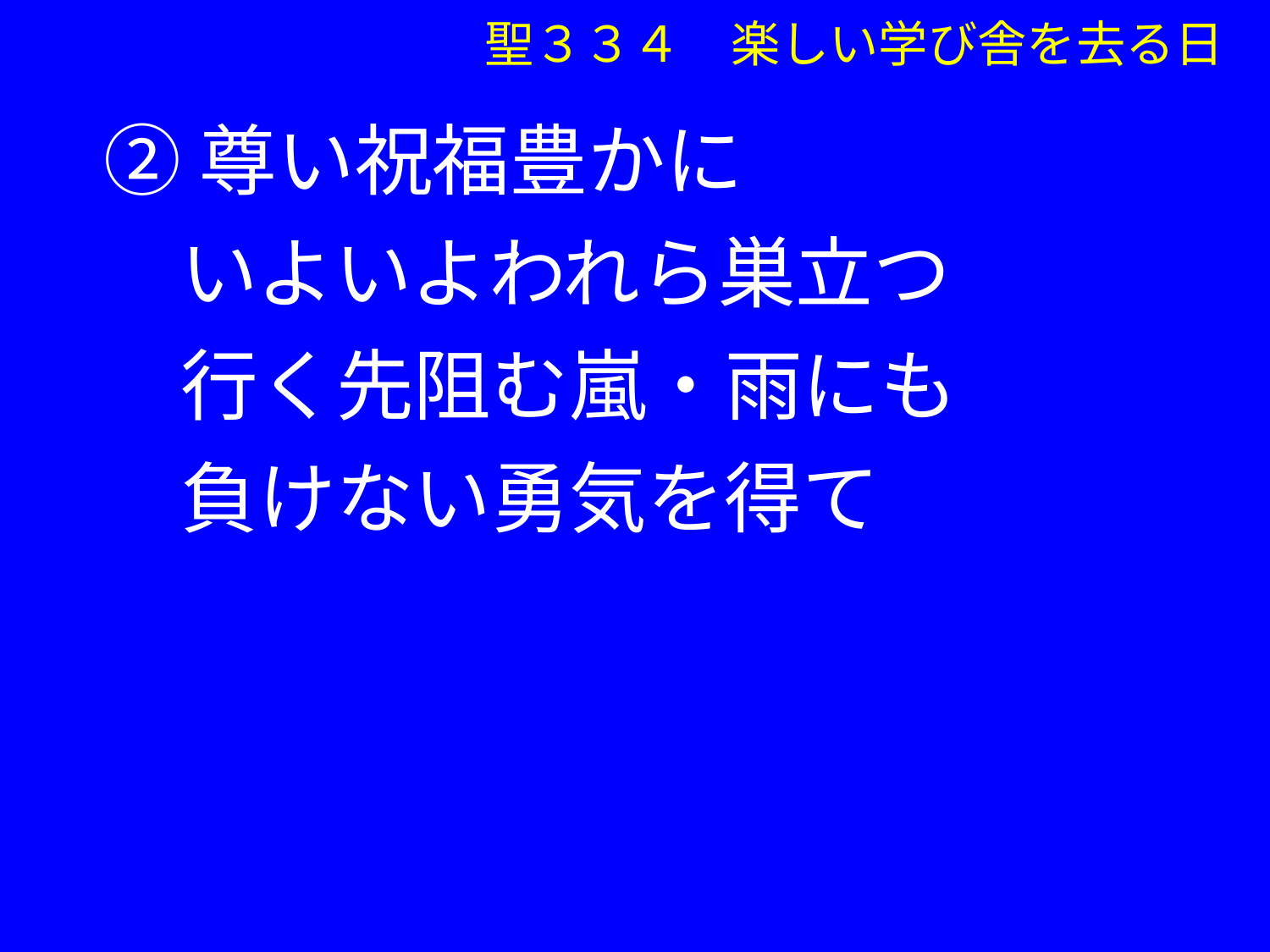

②尊い祝福豊かに
　いよいよわれら巣立つ
　行く先阻む嵐・雨にも
　負けない勇気を得て

聖３３４　楽しい学び舎を去る日